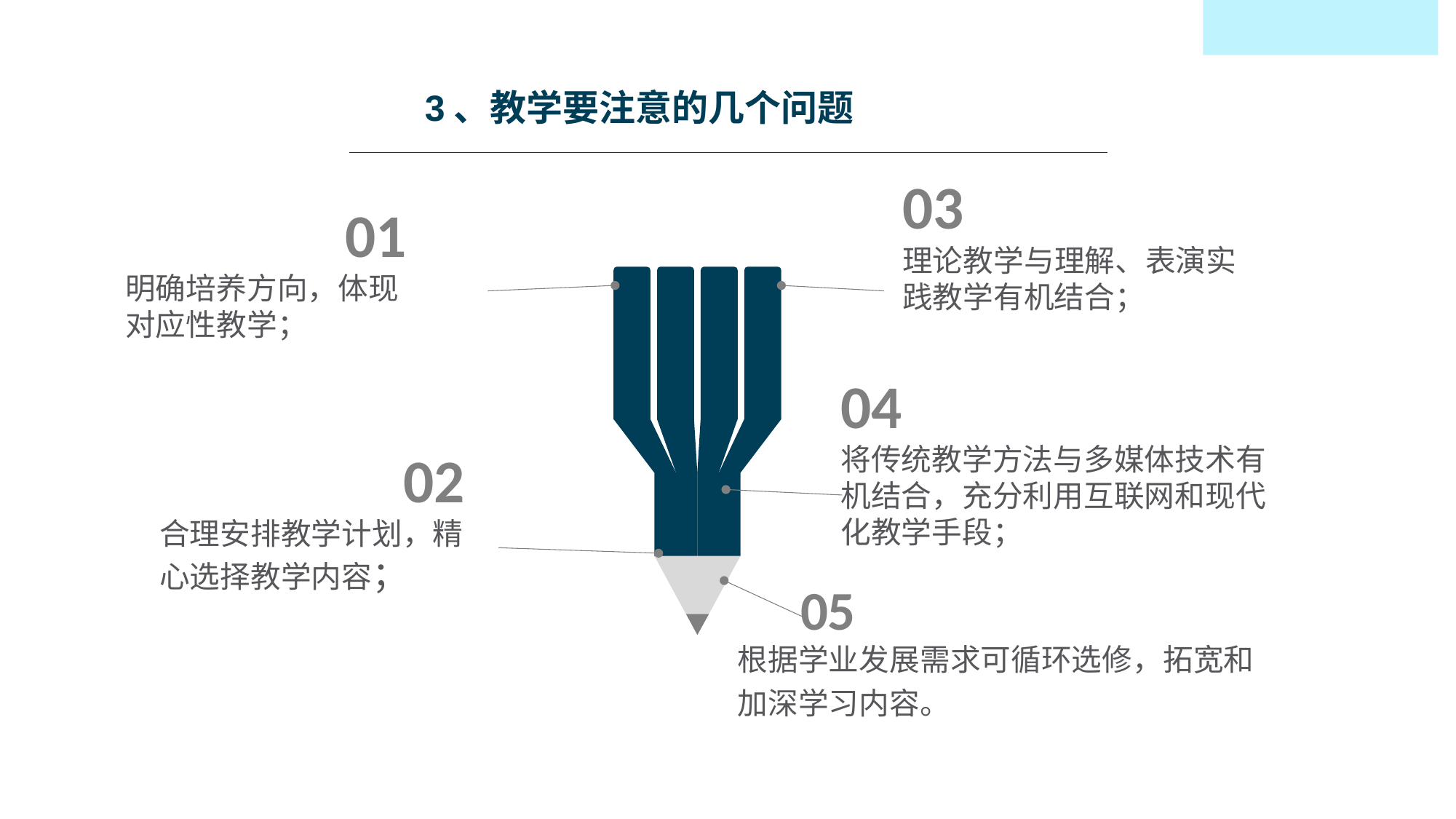

3、教学要注意的几个问题
03
理论教学与理解、表演实践教学有机结合；
01
明确培养方向，体现对应性教学；

04
将传统教学方法与多媒体技术有机结合，充分利用互联网和现代化教学手段；
02
合理安排教学计划，精心选择教学内容；

05

根据学业发展需求可循环选修，拓宽和加深学习内容。